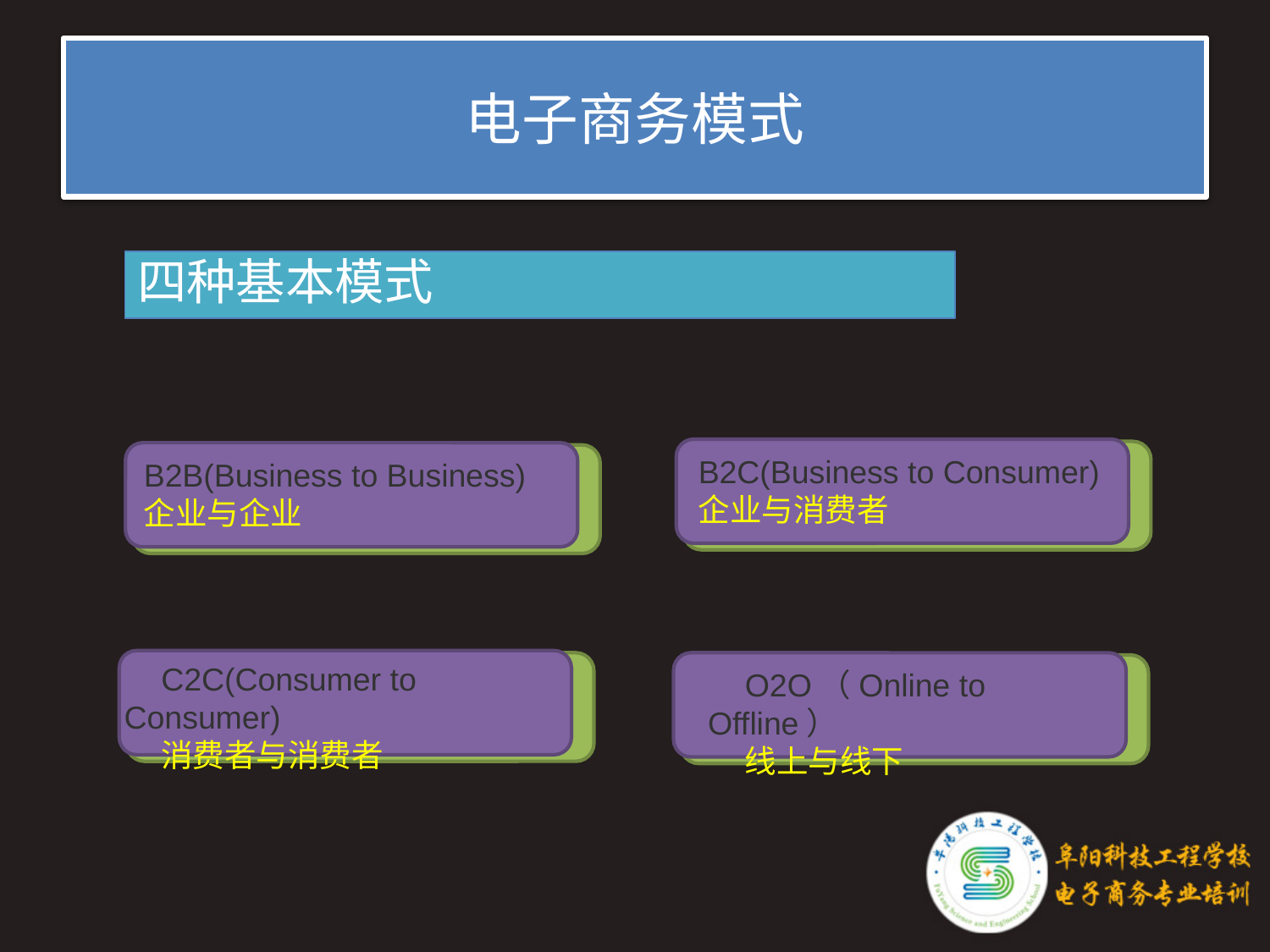

# 电子商务模式

四种基本模式

B2C(Business to Consumer)
企业与消费者

B2B(Business to Business)
企业与企业

C2C(Consumer to Consumer)
消费者与消费者

O2O（Online to Offline）
线上与线下